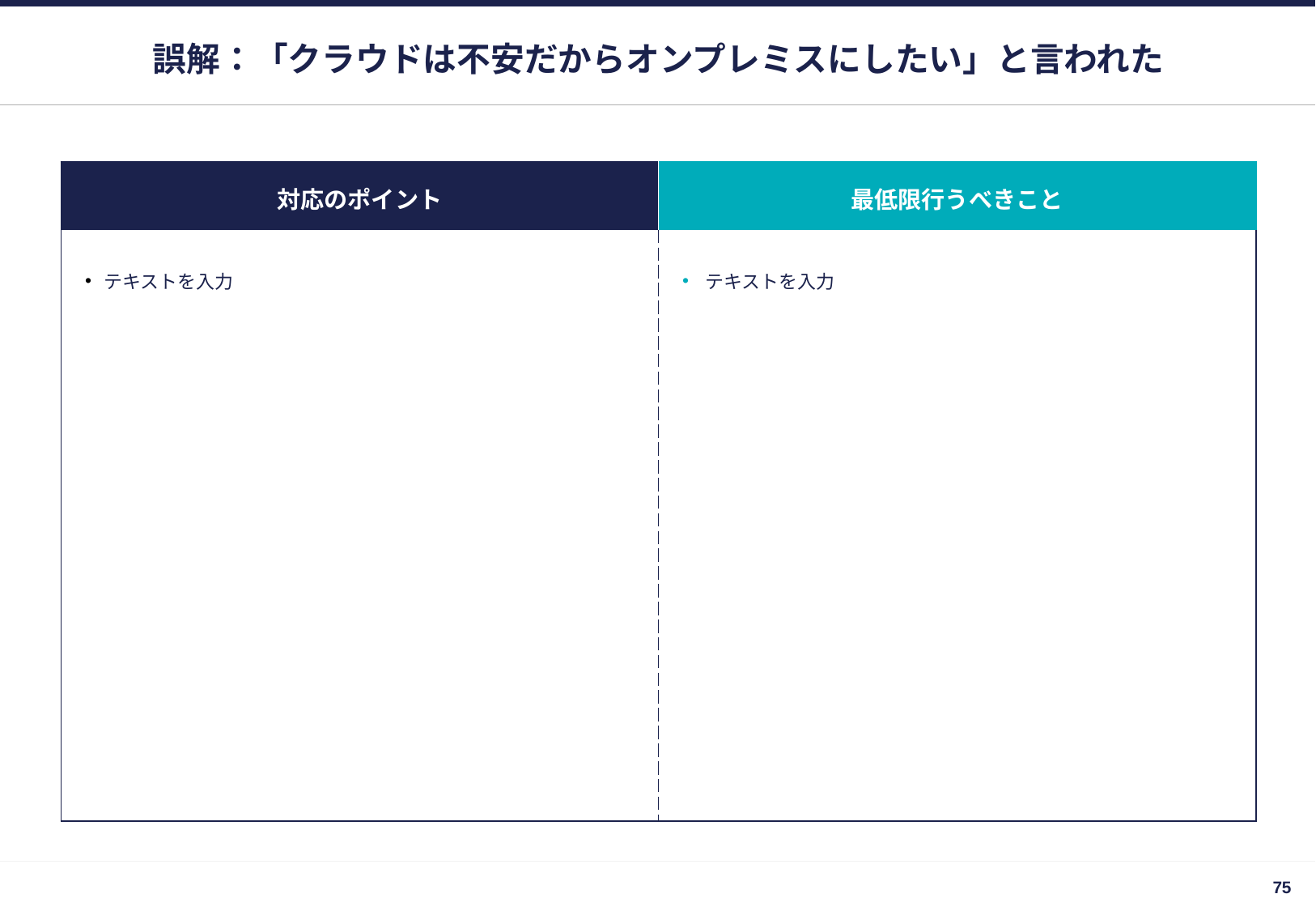

# 誤解：「クラウドは不安だからオンプレミスにしたい」と言われた
| 対応のポイント | 最低限行うべきこと |
| --- | --- |
| テキストを入力 | テキストを入力 |
75